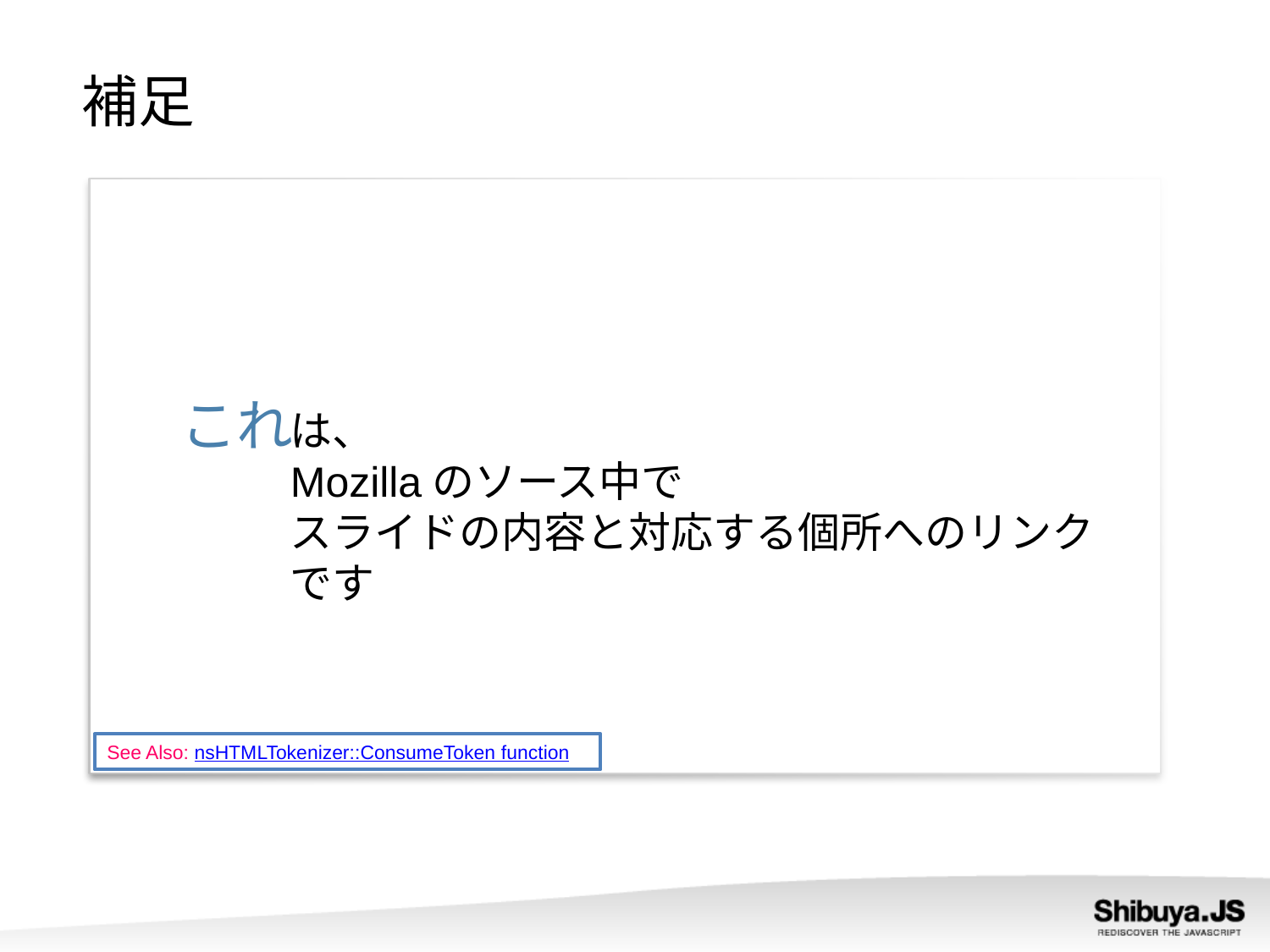

補足

See Also: nsHTMLTokenizer::ConsumeToken function
これ
は、
Mozillaのソース中で
スライドの内容と対応する個所へのリンクです